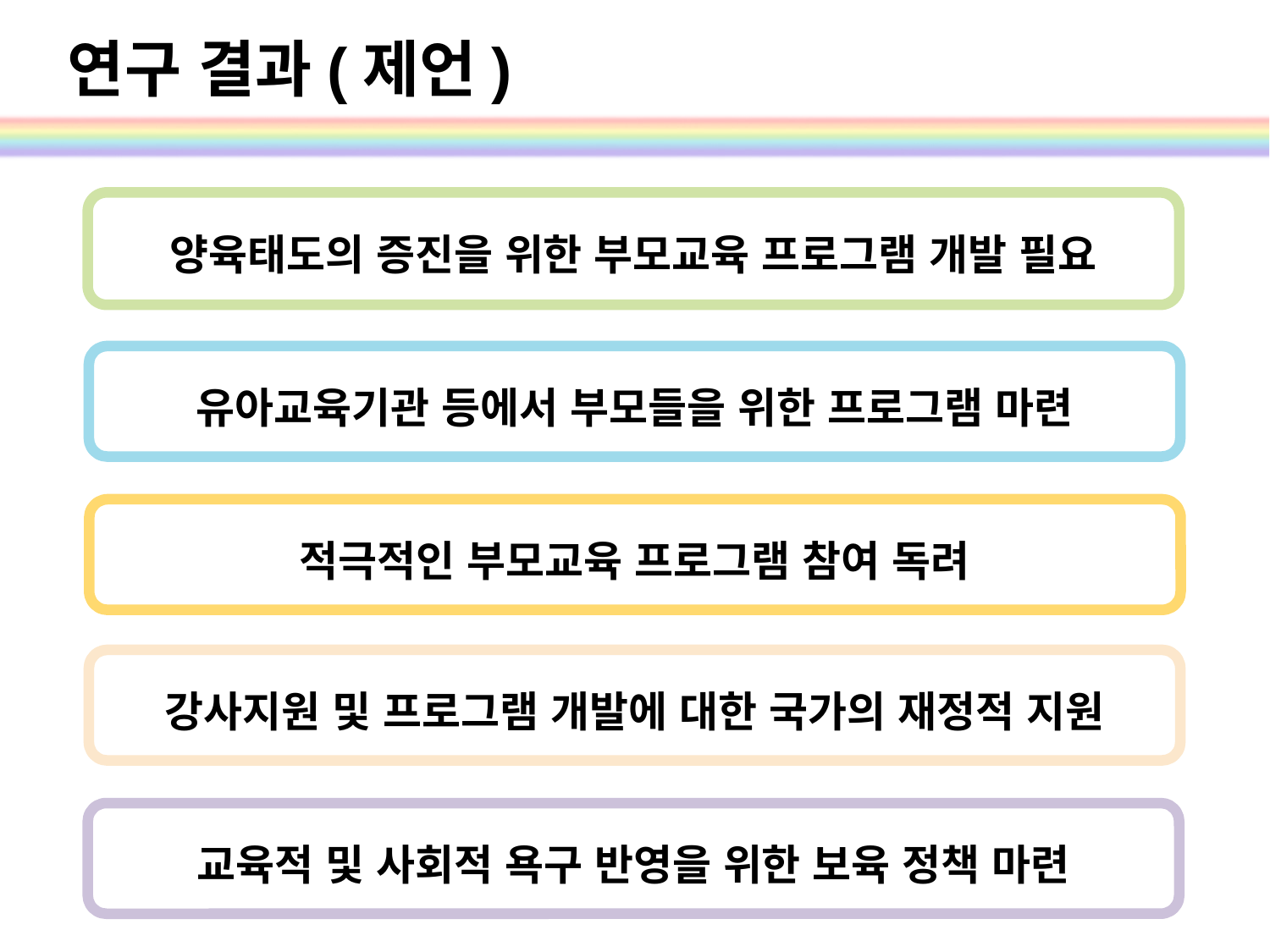

# 연구 결과(제언)
양육태도의 증진을 위한 부모교육 프로그램 개발 필요
유아교육기관 등에서 부모들을 위한 프로그램 마련
적극적인 부모교육 프로그램 참여 독려
강사지원 및 프로그램 개발에 대한 국가의 재정적 지원
교육적 및 사회적 욕구 반영을 위한 보육 정책 마련